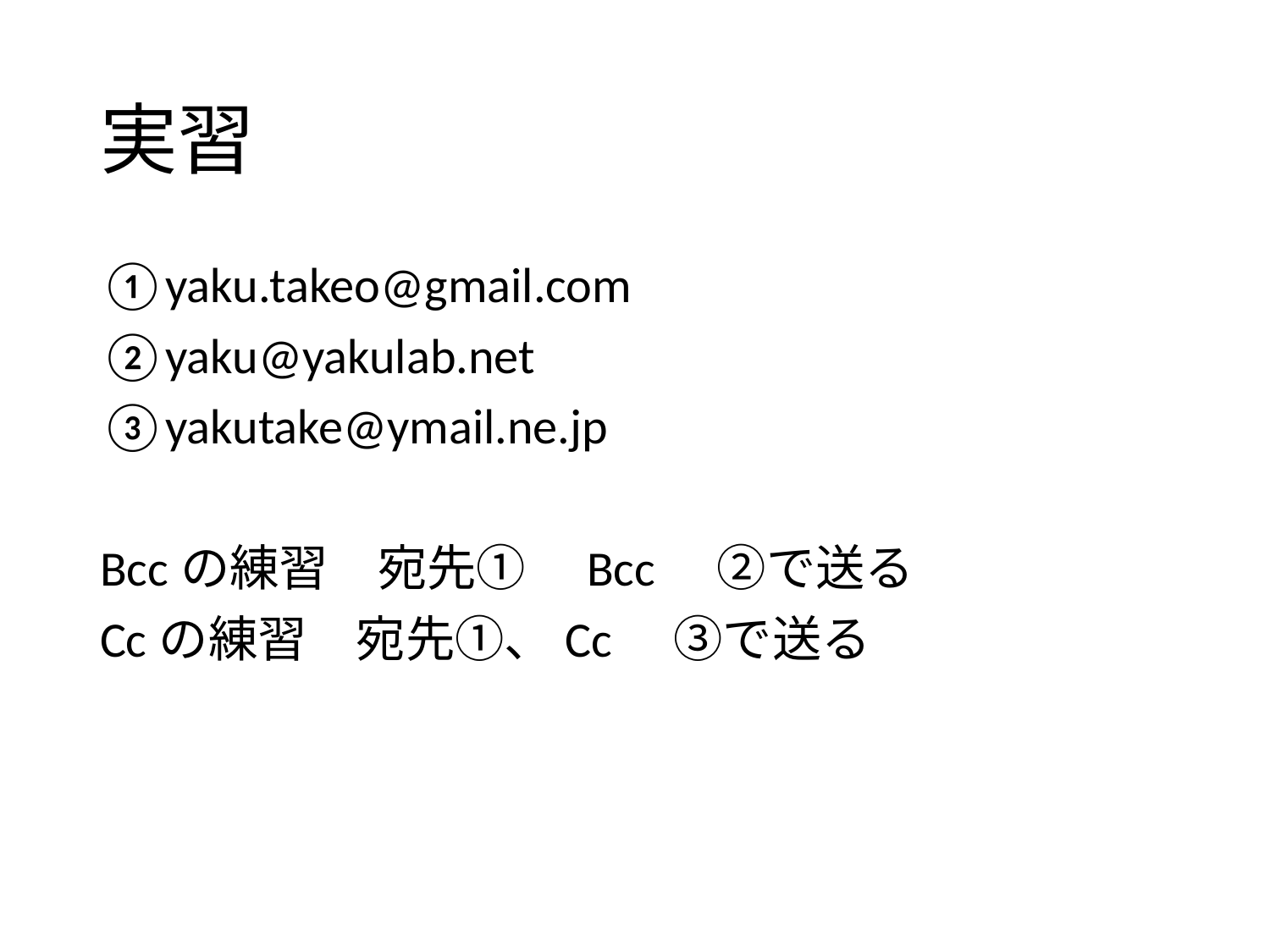

# 実習
①yaku.takeo@gmail.com
②yaku@yakulab.net
③yakutake@ymail.ne.jp

Bccの練習　宛先①　Bcc　②で送る
Ccの練習　宛先①、Cc　③で送る